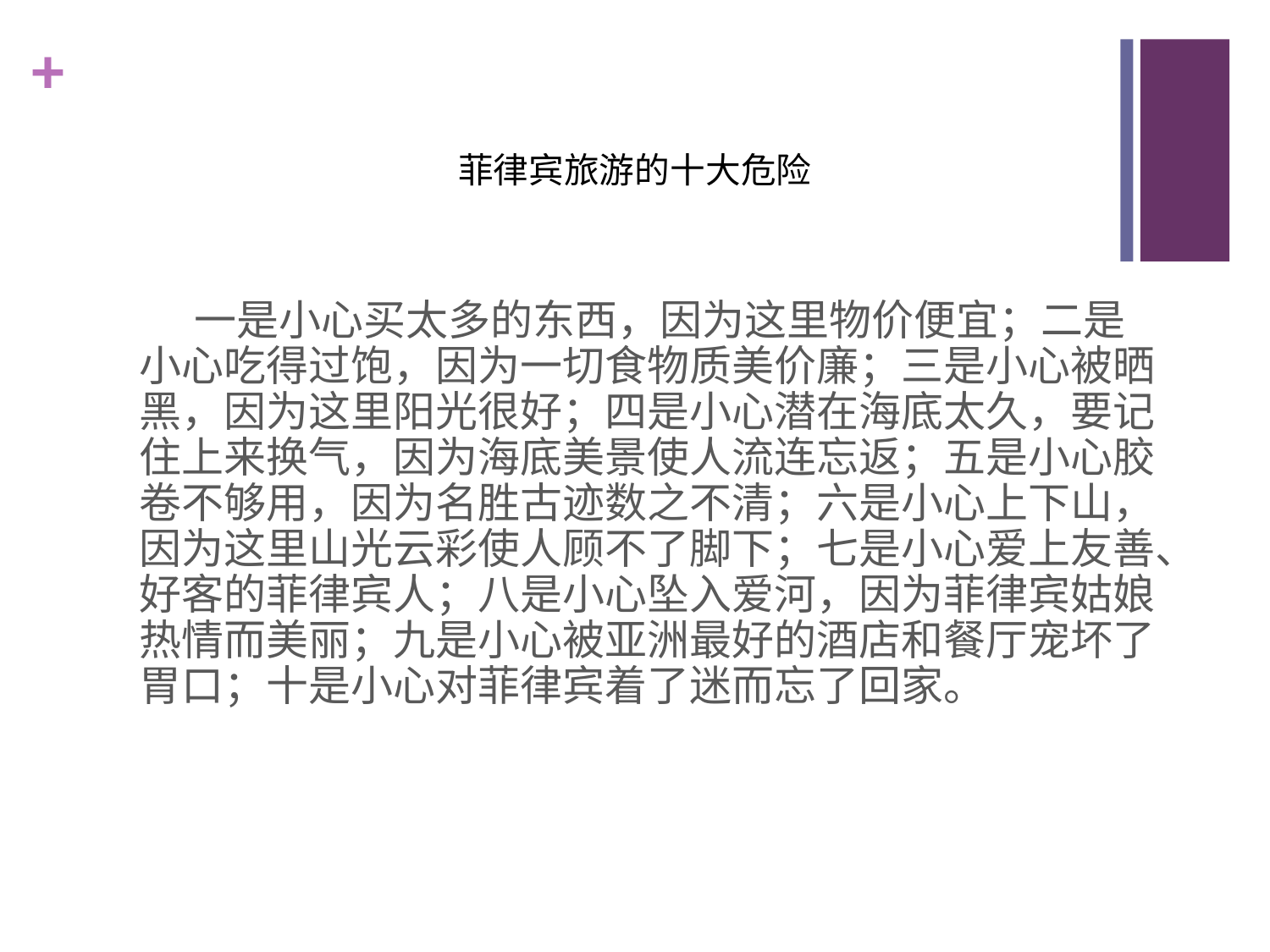

菲律宾旅游的十大危险

          一是小心买太多的东西，因为这里物价便宜；二是小心吃得过饱，因为一切食物质美价廉；三是小心被晒黑，因为这里阳光很好；四是小心潜在海底太久，要记住上来换气，因为海底美景使人流连忘返；五是小心胶卷不够用，因为名胜古迹数之不清；六是小心上下山，因为这里山光云彩使人顾不了脚下；七是小心爱上友善、好客的菲律宾人；八是小心坠入爱河，因为菲律宾姑娘热情而美丽；九是小心被亚洲最好的酒店和餐厅宠坏了胃口；十是小心对菲律宾着了迷而忘了回家。